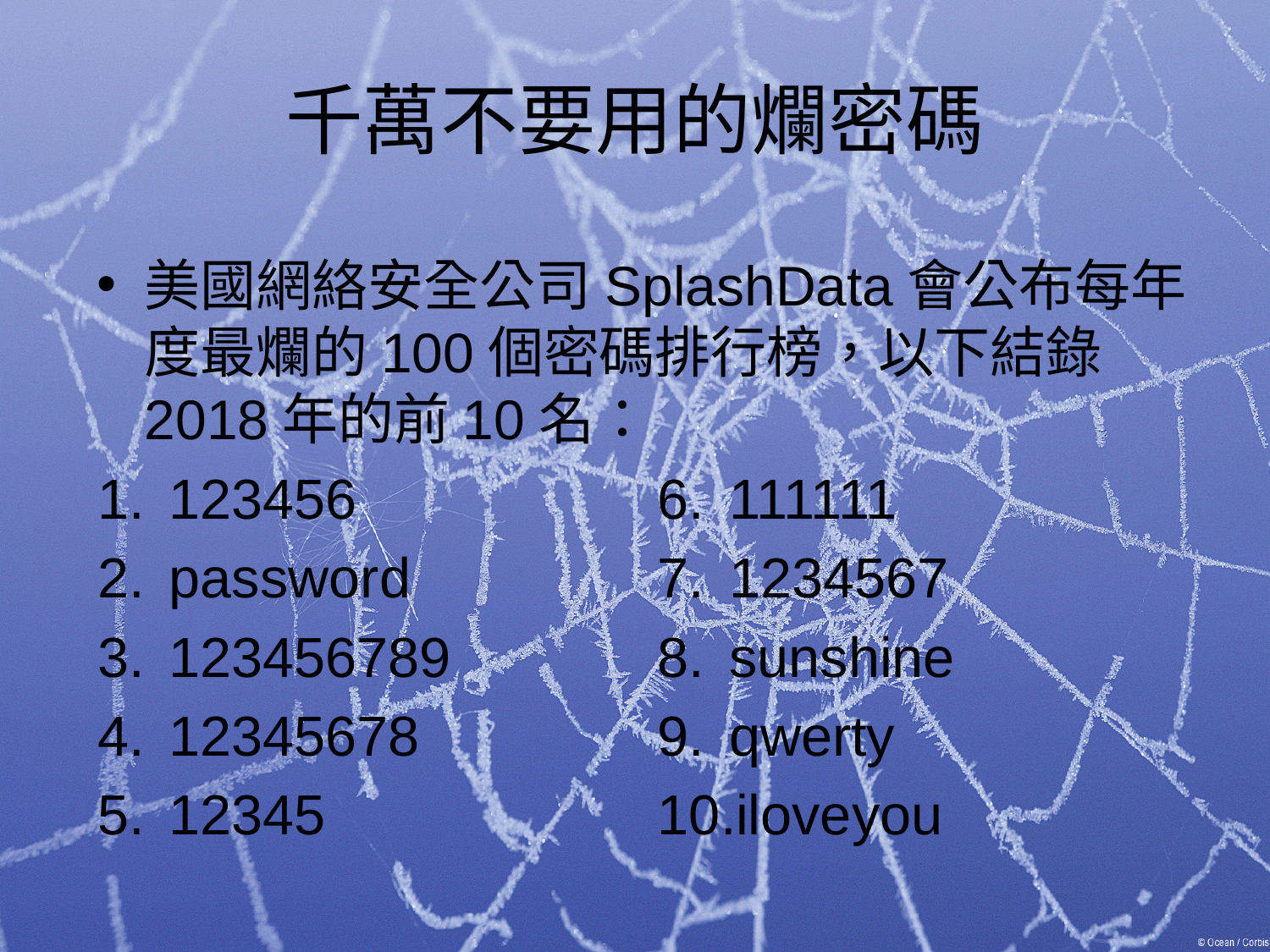

# 千萬不要用的爛密碼
美國網絡安全公司SplashData會公布每年度最爛的100個密碼排行榜，以下結錄2018年的前10名：

123456
password
123456789
12345678
12345
111111
1234567
sunshine
qwerty
iloveyou